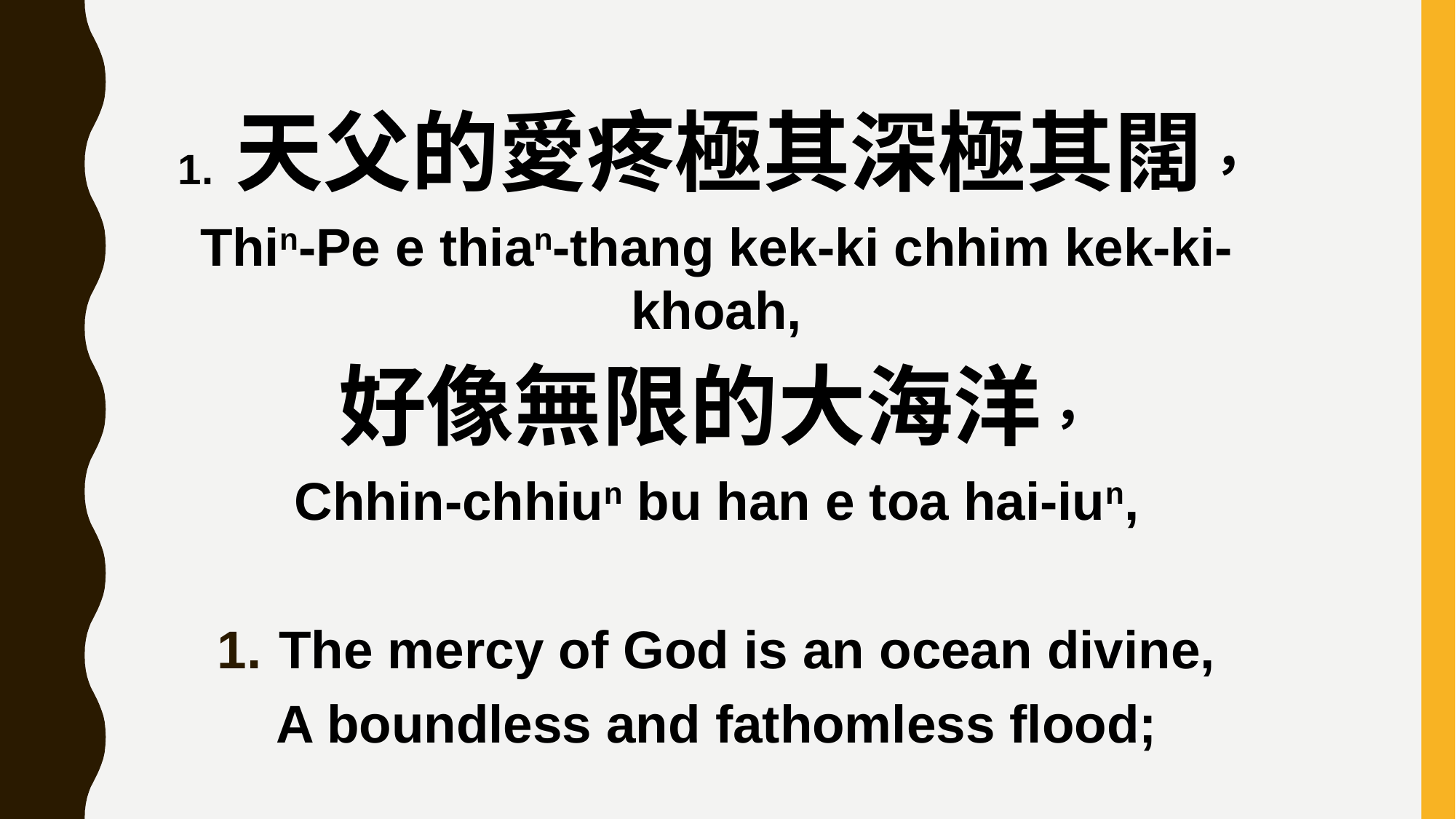

1. 天父的愛疼極其深極其闊，
Thin-Pe e thian-thang kek-ki chhim kek-ki-khoah,
好像無限的大海洋，
Chhin-chhiun bu han e toa hai-iun,

The mercy of God is an ocean divine,
A boundless and fathomless flood;